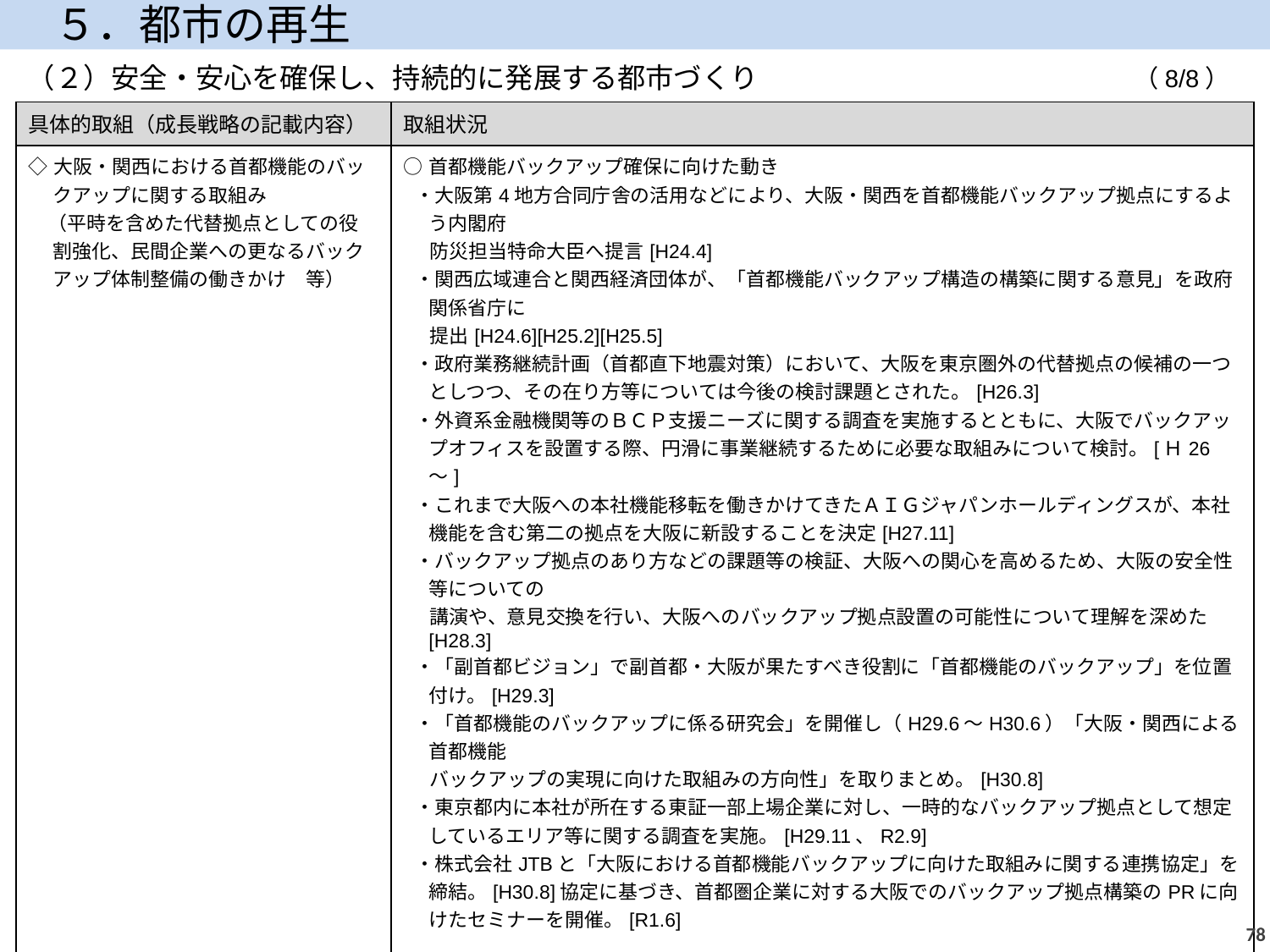

５．都市の再生
（２）安全・安心を確保し、持続的に発展する都市づくり
（8/8）
| 具体的取組（成長戦略の記載内容） | 取組状況 |
| --- | --- |
| ◇大阪・関西における首都機能のバックアップに関する取組み 　（平時を含めた代替拠点としての役割強化、民間企業への更なるバックアップ体制整備の働きかけ　等） | ○首都機能バックアップ確保に向けた動き ・大阪第4地方合同庁舎の活用などにより、大阪・関西を首都機能バックアップ拠点にするよう内閣府 防災担当特命大臣へ提言[H24.4] ・関西広域連合と関西経済団体が、「首都機能バックアップ構造の構築に関する意見」を政府関係省庁に 提出[H24.6][H25.2][H25.5]　 ・政府業務継続計画（首都直下地震対策）において、大阪を東京圏外の代替拠点の候補の一つとしつつ、その在り方等については今後の検討課題とされた。[H26.3] ・外資系金融機関等のＢＣＰ支援ニーズに関する調査を実施するとともに、大阪でバックアップオフィスを設置する際、円滑に事業継続するために必要な取組みについて検討。[Ｈ26～] ・これまで大阪への本社機能移転を働きかけてきたＡＩＧジャパンホールディングスが、本社機能を含む第二の拠点を大阪に新設することを決定[H27.11] ・バックアップ拠点のあり方などの課題等の検証、大阪への関心を高めるため、大阪の安全性等についての 講演や、意見交換を行い、大阪へのバックアップ拠点設置の可能性について理解を深めた[H28.3] ・「副首都ビジョン」で副首都・大阪が果たすべき役割に「首都機能のバックアップ」を位置付け。[H29.3] ・「首都機能のバックアップに係る研究会」を開催し（H29.6～H30.6）「大阪・関西による首都機能 バックアップの実現に向けた取組みの方向性」を取りまとめ。[H30.8] ・東京都内に本社が所在する東証一部上場企業に対し、一時的なバックアップ拠点として想定しているエリア等に関する調査を実施。[H29.11、R2.9] ・株式会社JTBと「大阪における首都機能バックアップに向けた取組みに関する連携協定」を締結。[H30.8]協定に基づき、首都圏企業に対する大阪でのバックアップ拠点構築のPRに向けたセミナーを開催。[R1.6] |
78